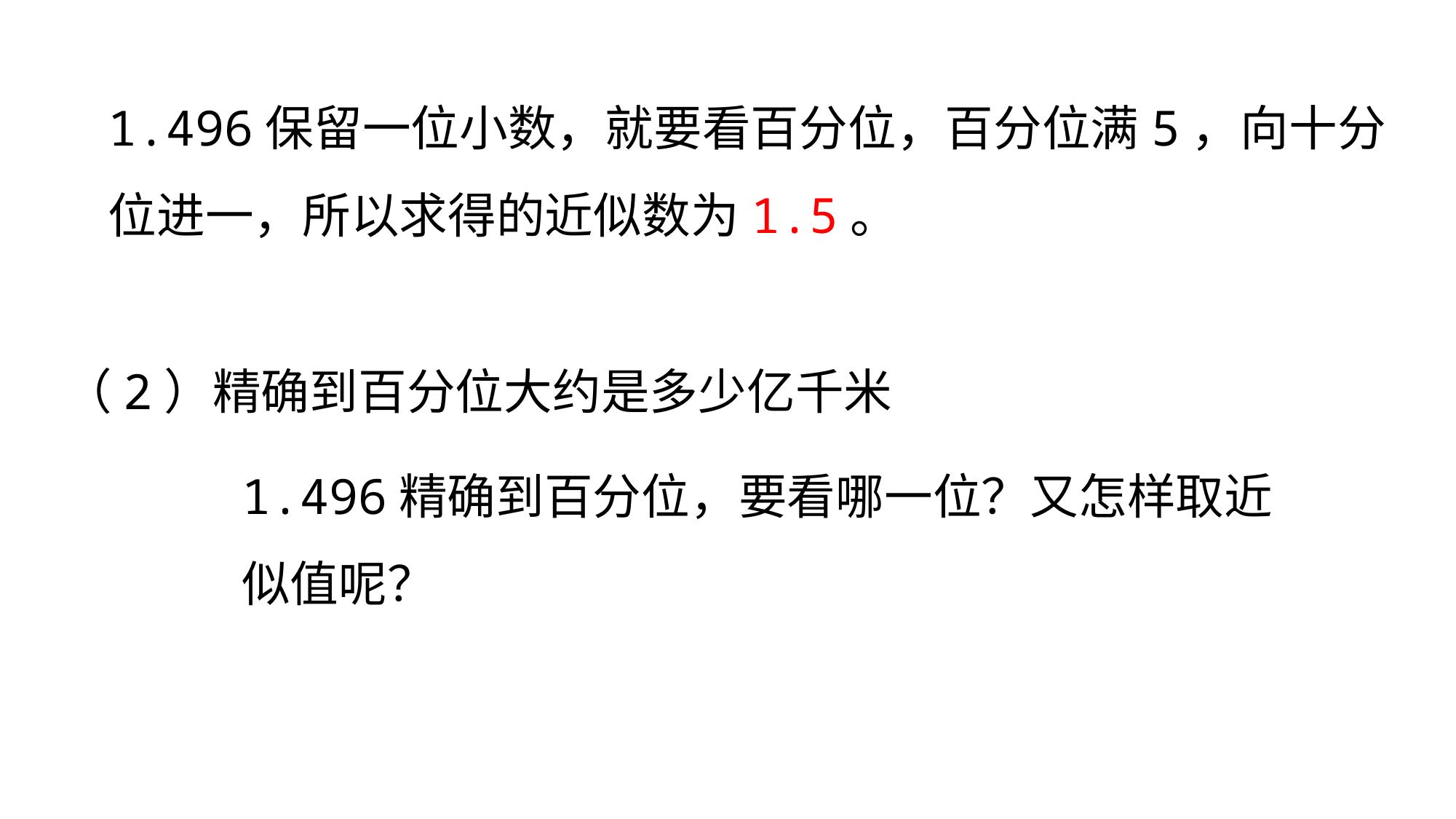

1.496保留一位小数，就要看百分位，百分位满5，向十分位进一，所以求得的近似数为1.5。
（2）精确到百分位大约是多少亿千米
1.496精确到百分位，要看哪一位？又怎样取近似值呢？